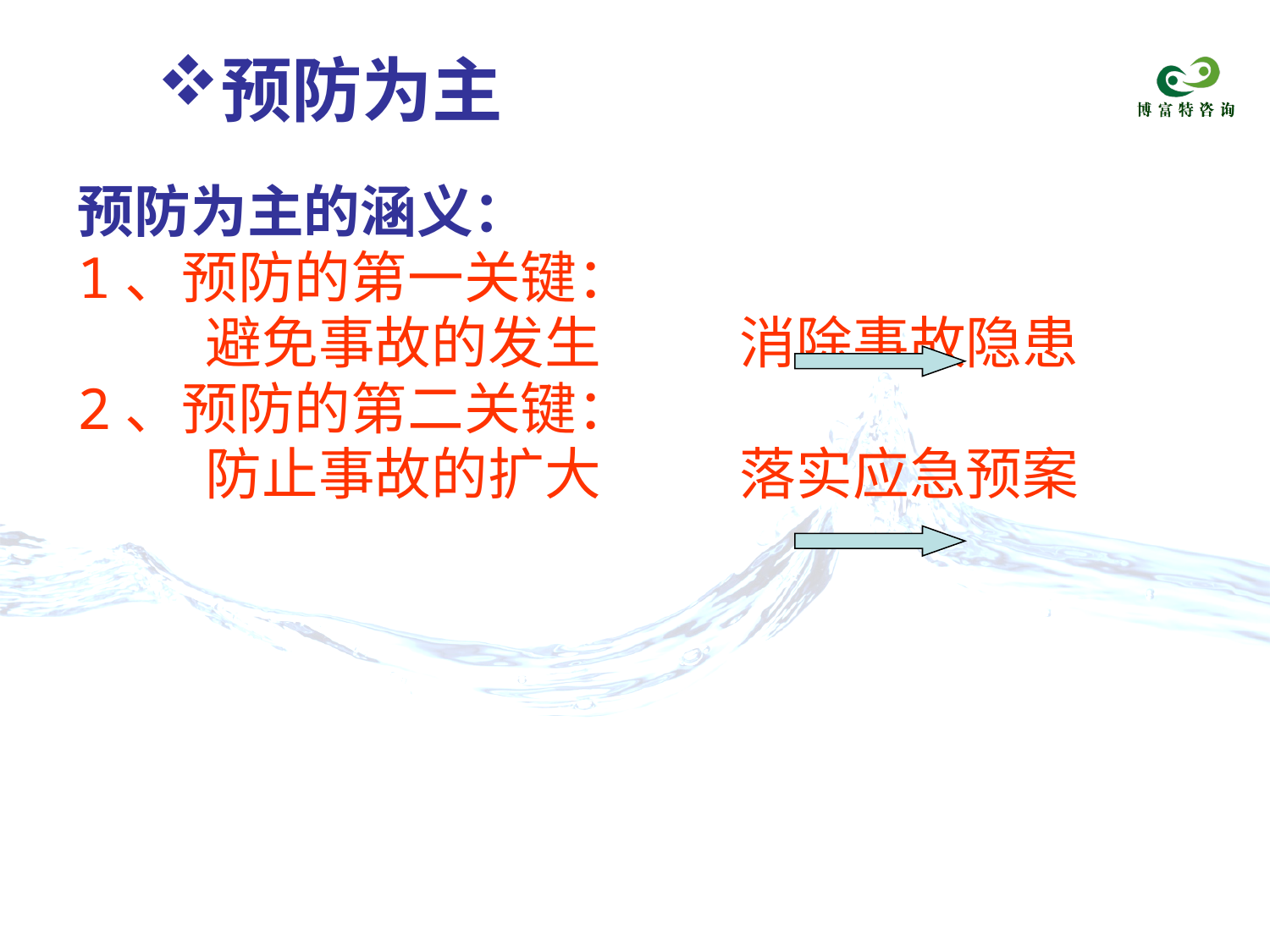

预防为主
预防为主的涵义：
1、预防的第一关键：
         避免事故的发生           消除事故隐患
2、预防的第二关键：
         防止事故的扩大           落实应急预案